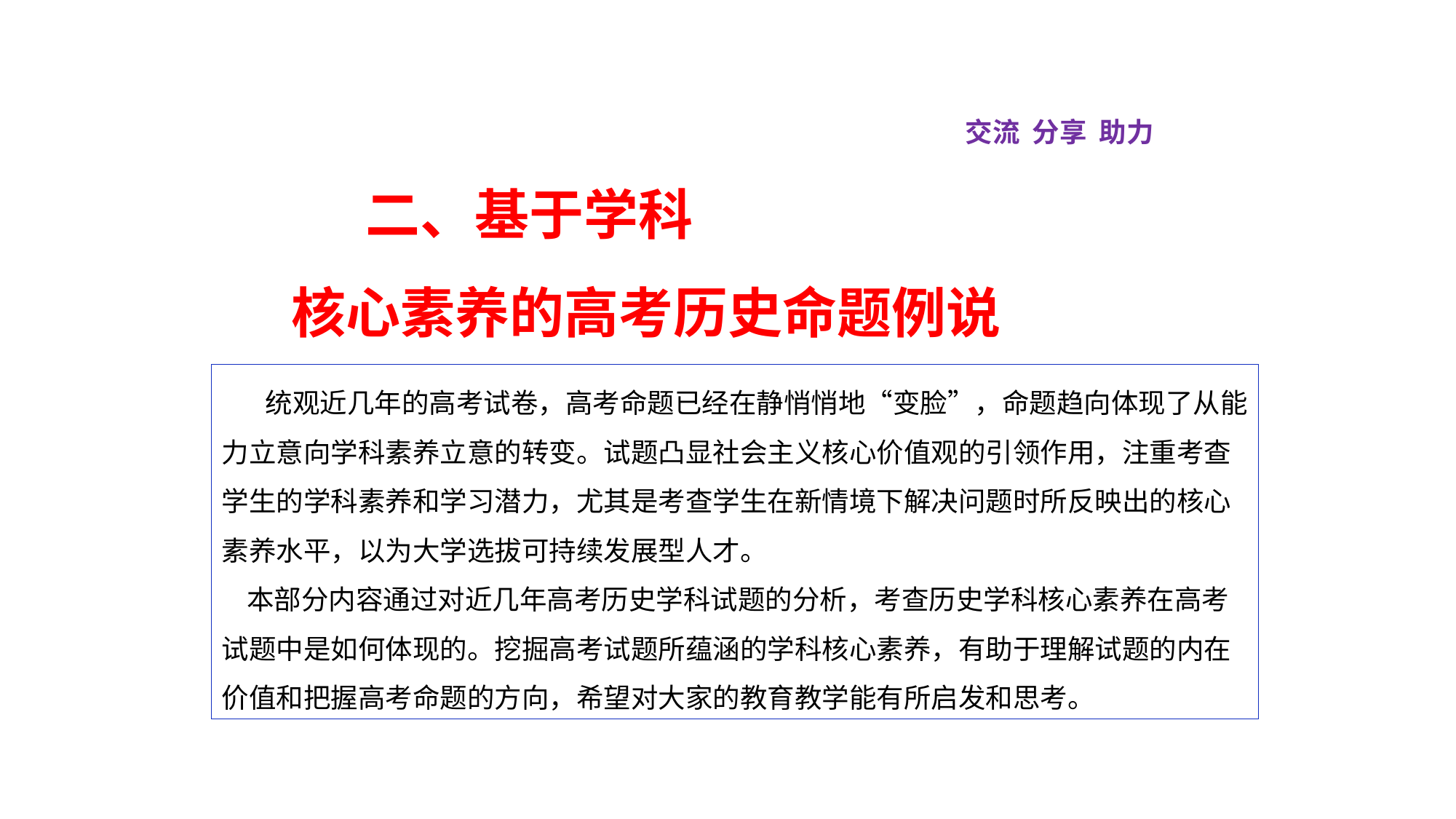

交流  分享  助力
          二、基于学科
    核心素养的高考历史命题例说
      统观近几年的高考试卷，高考命题已经在静悄悄地“变脸”，命题趋向体现了从能力立意向学科素养立意的转变。试题凸显社会主义核心价值观的引领作用，注重考查学生的学科素养和学习潜力，尤其是考查学生在新情境下解决问题时所反映出的核心素养水平，以为大学选拔可持续发展型人才。
   本部分内容通过对近几年高考历史学科试题的分析，考查历史学科核心素养在高考试题中是如何体现的。挖掘高考试题所蕴涵的学科核心素养，有助于理解试题的内在价值和把握高考命题的方向，希望对大家的教育教学能有所启发和思考。